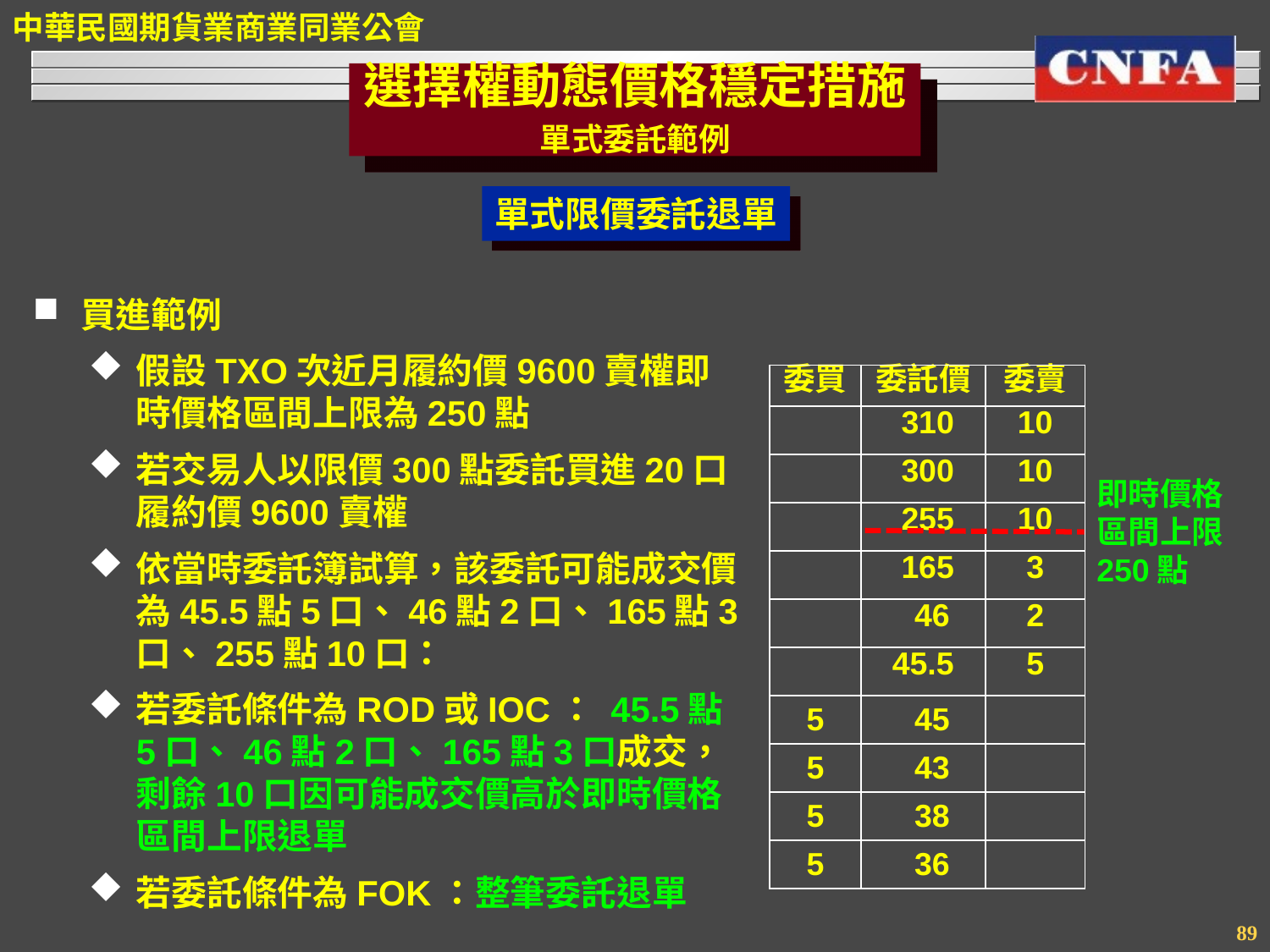

選擇權動態價格穩定措施
單式委託範例
單式限價委託退單
買進範例
假設TXO次近月履約價9600賣權即時價格區間上限為250點
若交易人以限價300點委託買進20口履約價9600賣權
依當時委託簿試算，該委託可能成交價為45.5點5口、46點2口、165點3口、255點10口：
若委託條件為ROD或IOC： 45.5點5口、46點2口、165點3口成交，剩餘10口因可能成交價高於即時價格區間上限退單
若委託條件為FOK：整筆委託退單
| 委買 | 委託價 | 委賣 |
| --- | --- | --- |
|  | 310 | 10 |
|  | 300 | 10 |
|  | 255 | 10 |
|  | 165 | 3 |
|  | 46 | 2 |
|  | 45.5 | 5 |
| 5 | 45 |  |
| 5 | 43 |  |
| 5 | 38 |  |
| 5 | 36 |  |
即時價格區間上限250點